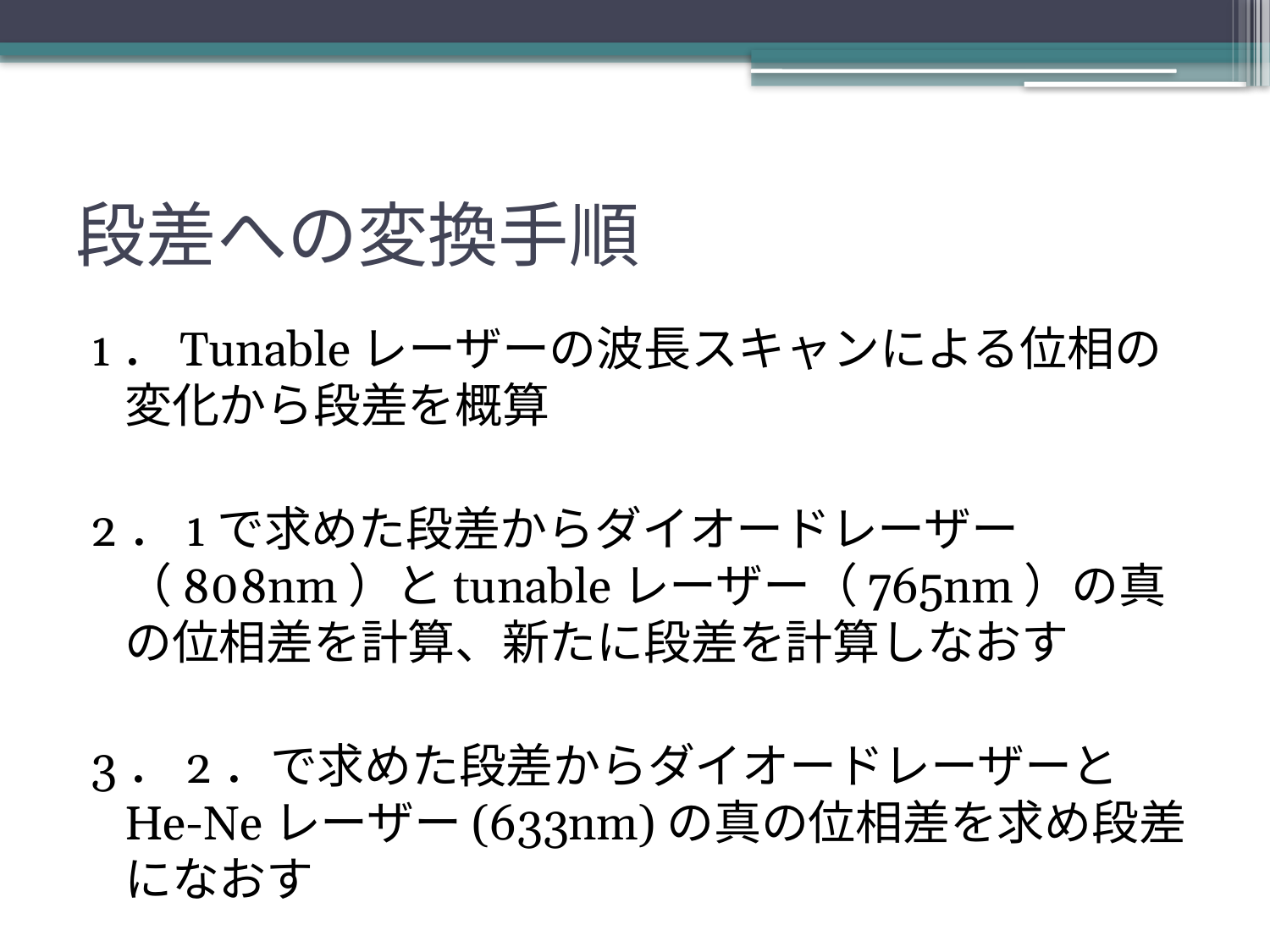

# 段差への変換手順
1．Tunableレーザーの波長スキャンによる位相の変化から段差を概算

2．1で求めた段差からダイオードレーザー（808nm）とtunableレーザー（765nm）の真の位相差を計算、新たに段差を計算しなおす

3．2．で求めた段差からダイオードレーザーとHe-Neレーザー(633nm)の真の位相差を求め段差になおす